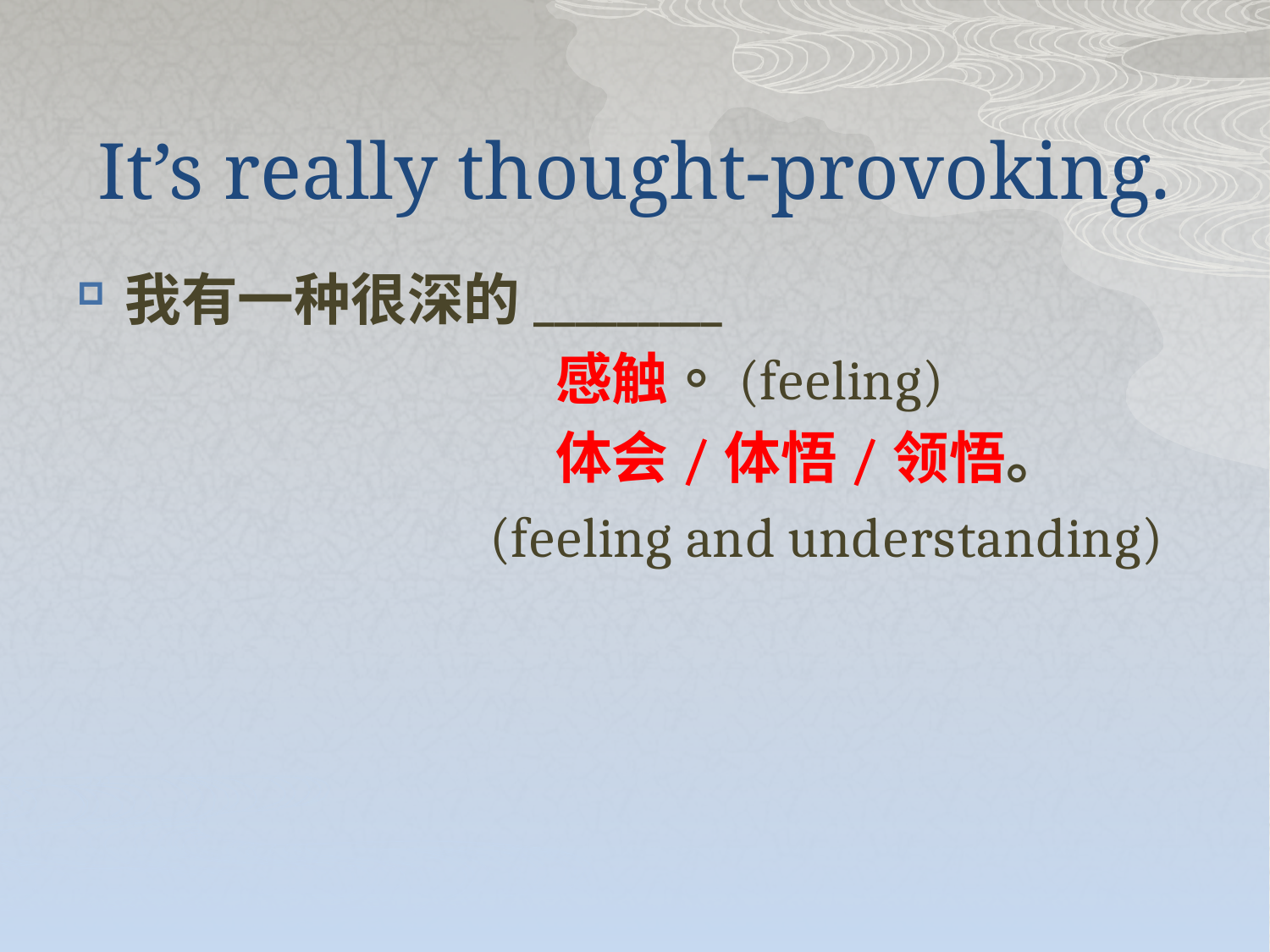

# It’s really thought-provoking.
我有一种很深的_________
                                    感触。(feeling)
                                    体会/体悟/领悟。
                                 (feeling and understanding)